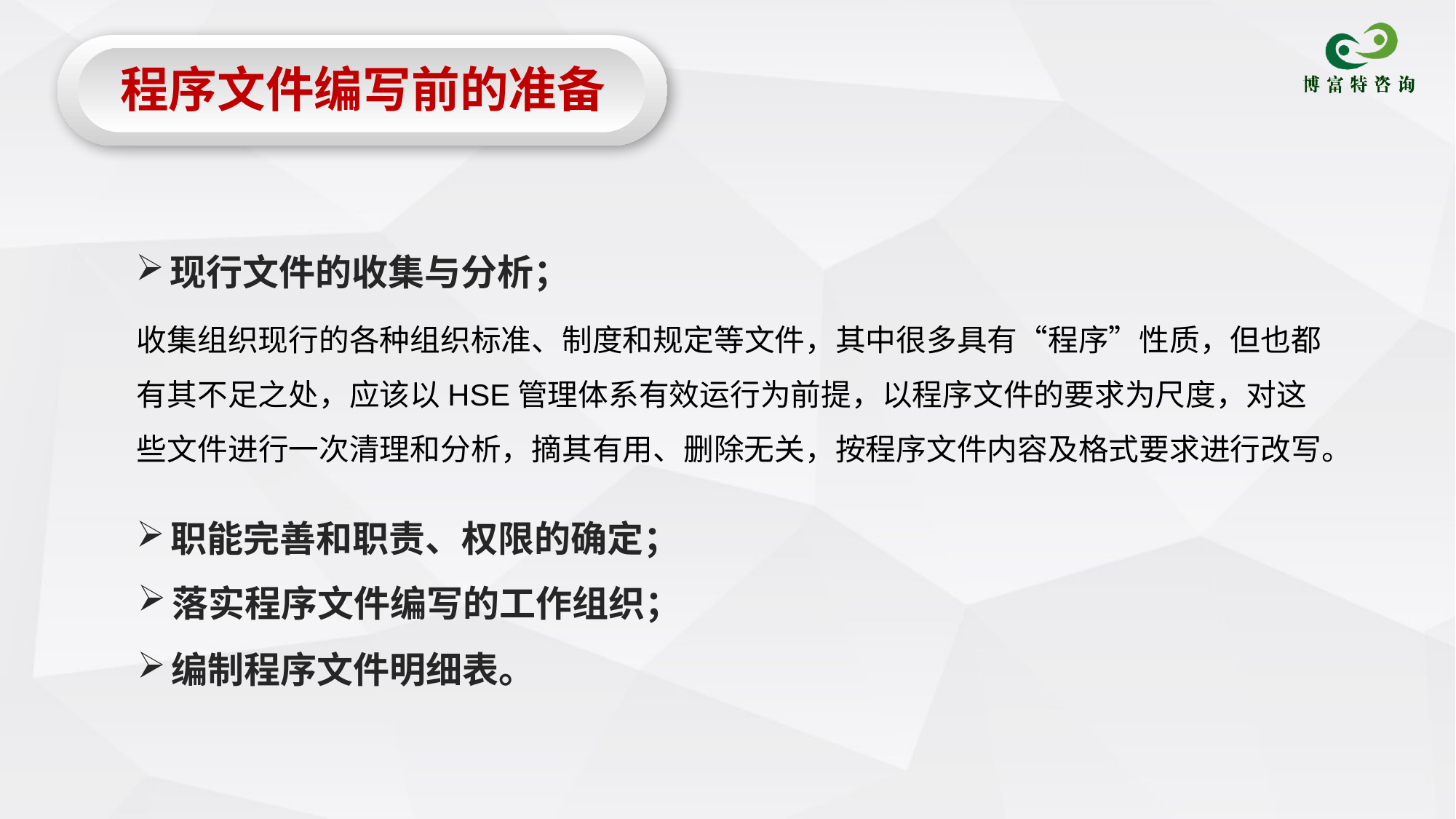

程序文件编写前的准备
现行文件的收集与分析；
收集组织现行的各种组织标准、制度和规定等文件，其中很多具有“程序”性质，但也都有其不足之处，应该以HSE管理体系有效运行为前提，以程序文件的要求为尺度，对这些文件进行一次清理和分析，摘其有用、删除无关，按程序文件内容及格式要求进行改写。
职能完善和职责、权限的确定；
落实程序文件编写的工作组织；
编制程序文件明细表。